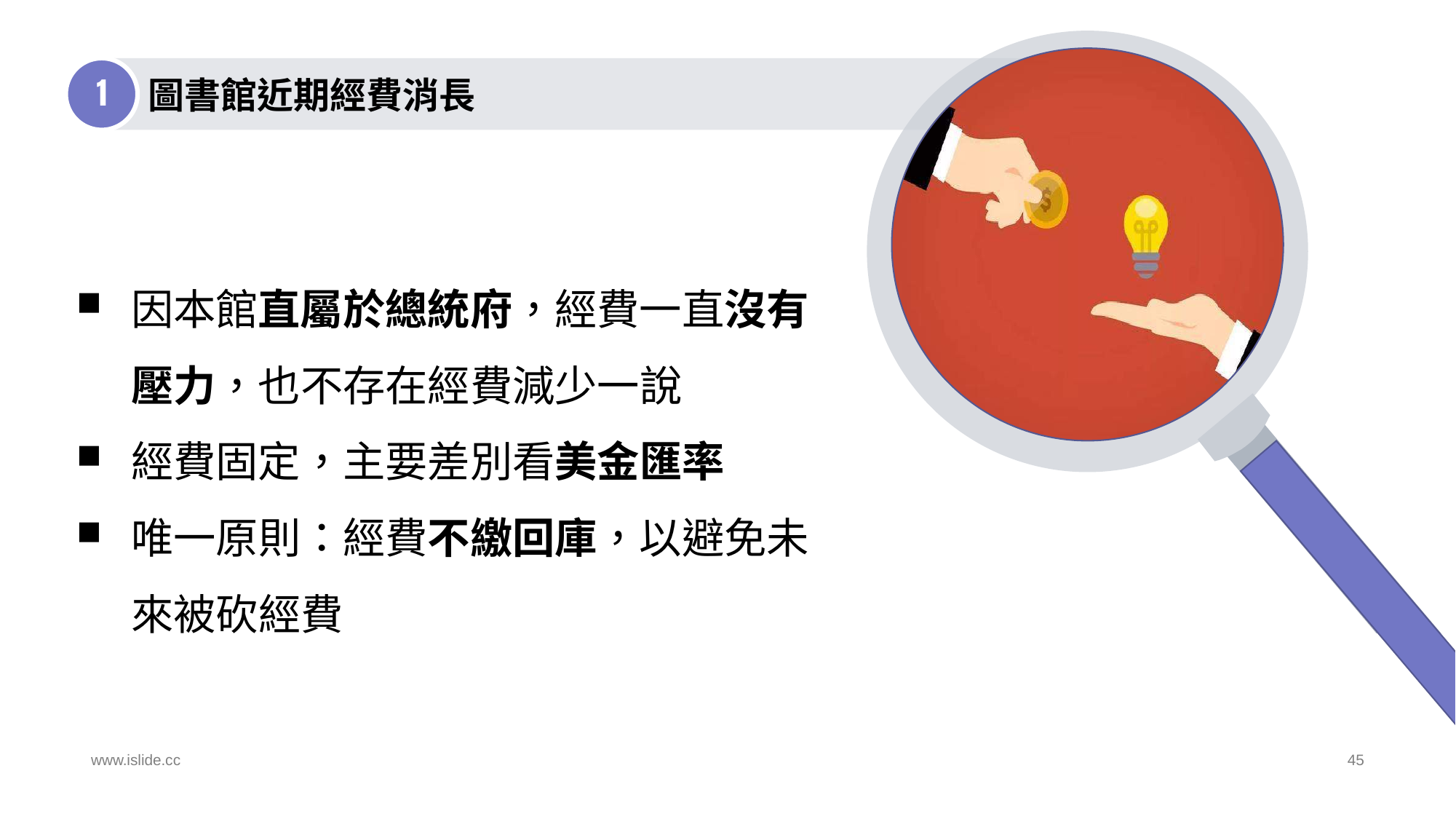

1

圖書館近期經費消長

因本館直屬於總統府，經費一直沒有壓力，也不存在經費減少一說
經費固定，主要差別看美金匯率
唯一原則：經費不繳回庫，以避免未來被砍經費

www.islide.cc
45